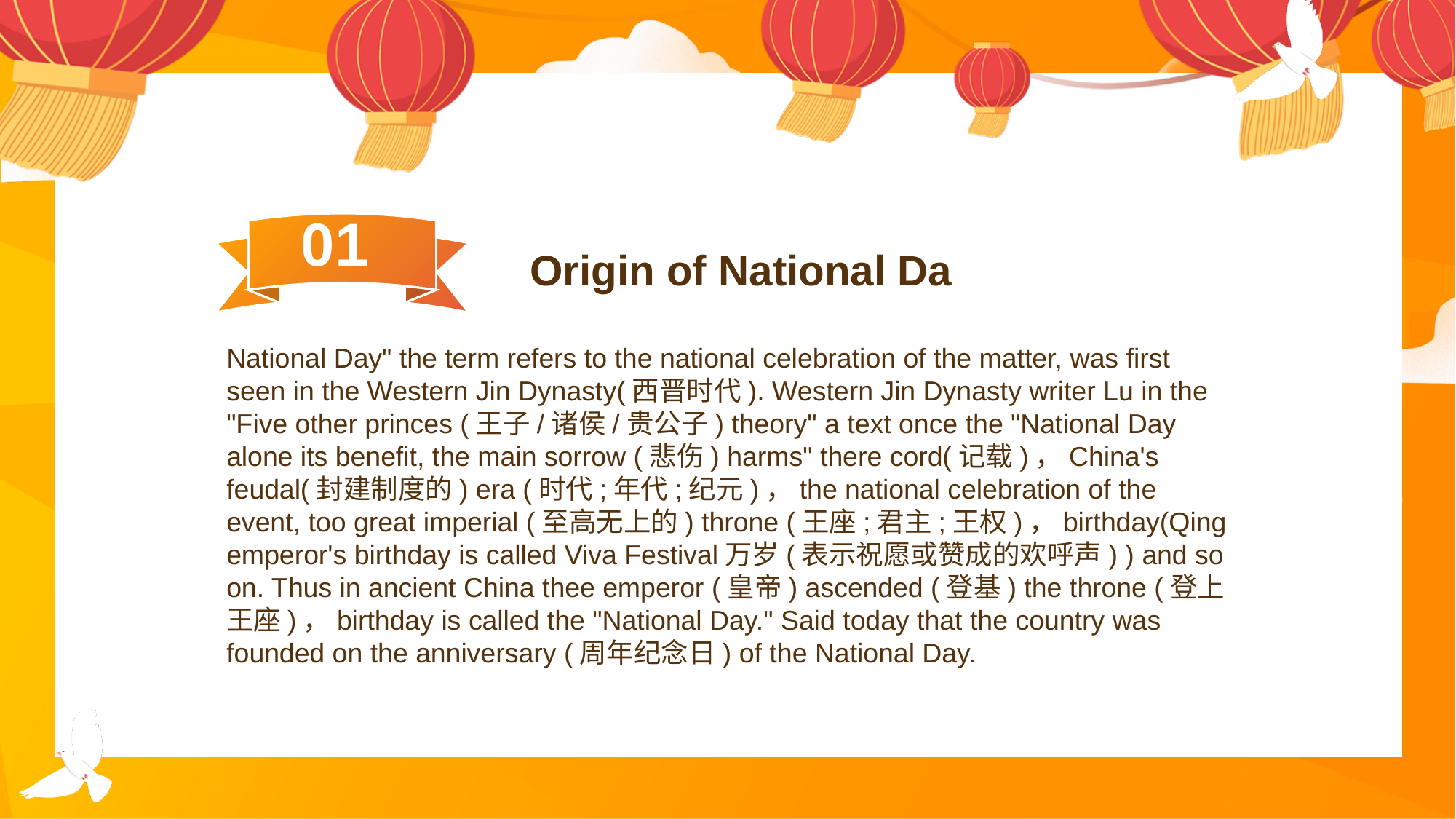

01

Origin of National Da
National Day" the term refers to the national celebration of the matter, was first seen in the Western Jin Dynasty(西晋时代). Western Jin Dynasty writer Lu in the "Five other princes (王子/诸侯/贵公子) theory" a text once the "National Day alone its benefit, the main sorrow (悲伤) harms" there cord(记载)，China's feudal(封建制度的) era (时代;年代;纪元)，the national celebration of the event, too great imperial (至高无上的) throne (王座;君主;王权)，birthday(Qing emperor's birthday is called Viva Festival万岁(表示祝愿或赞成的欢呼声) ) and so on. Thus in ancient China thee emperor (皇帝) ascended (登基) the throne (登上王座)，birthday is called the "National Day." Said today that the country was founded on the anniversary (周年纪念日) of the National Day.